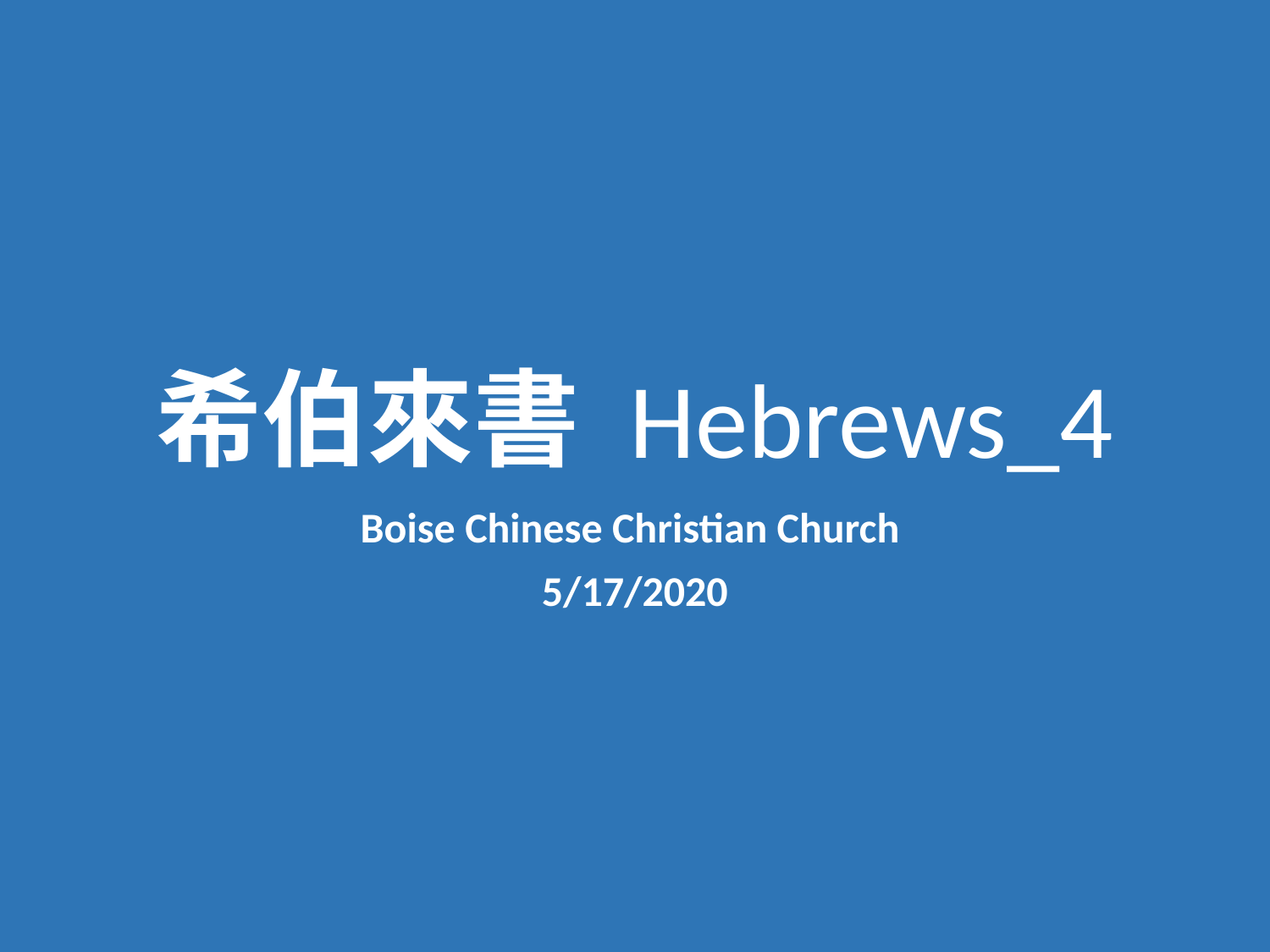

# 希伯來書 Hebrews_4
Boise Chinese Christian Church
5/17/2020